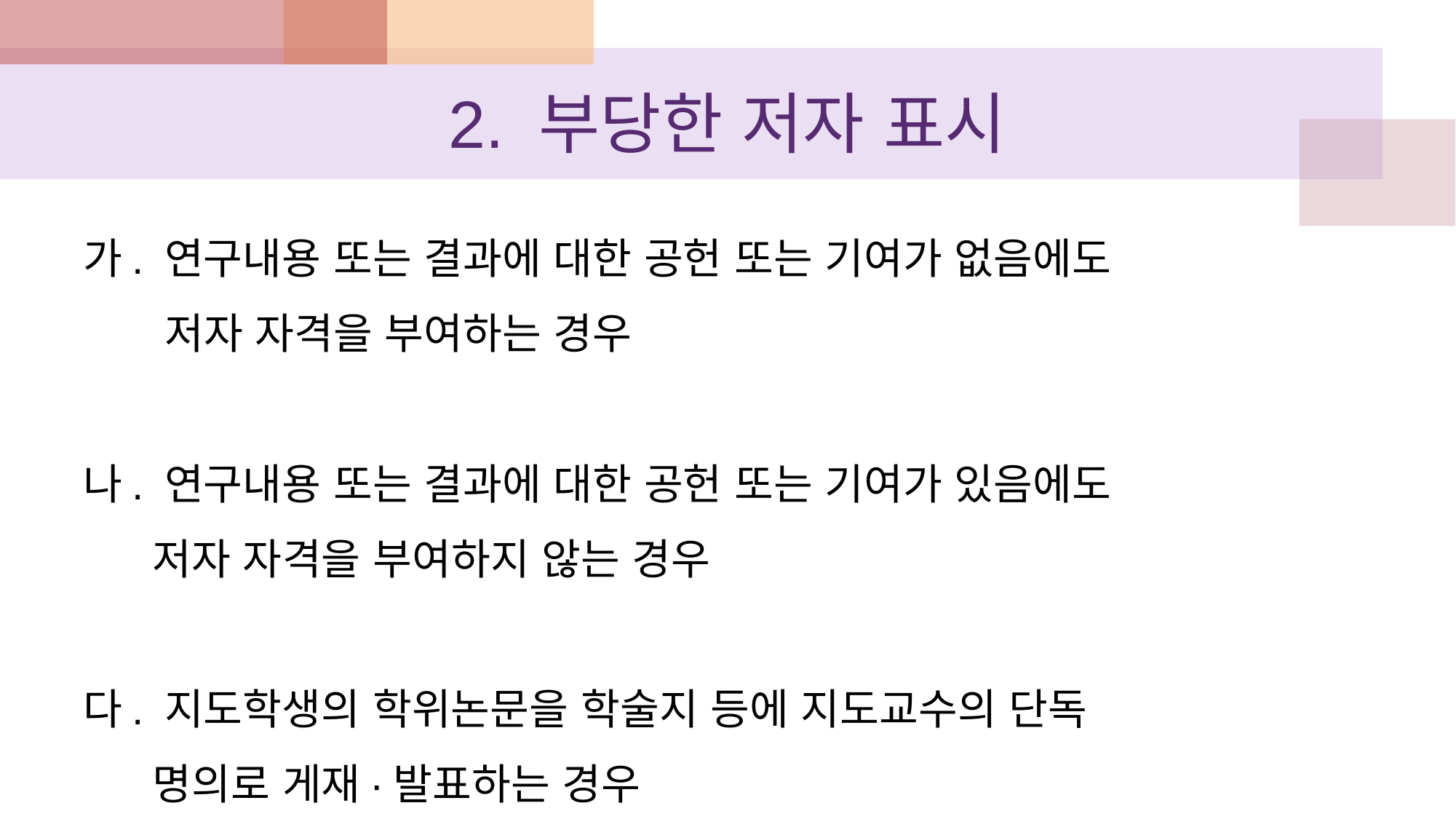

# 2. 부당한 저자 표시
가. 연구내용 또는 결과에 대한 공헌 또는 기여가 없음에도
      저자 자격을 부여하는 경우

나. 연구내용 또는 결과에 대한 공헌 또는 기여가 있음에도
     저자 자격을 부여하지 않는 경우

다. 지도학생의 학위논문을 학술지 등에 지도교수의 단독
     명의로 게재·발표하는 경우